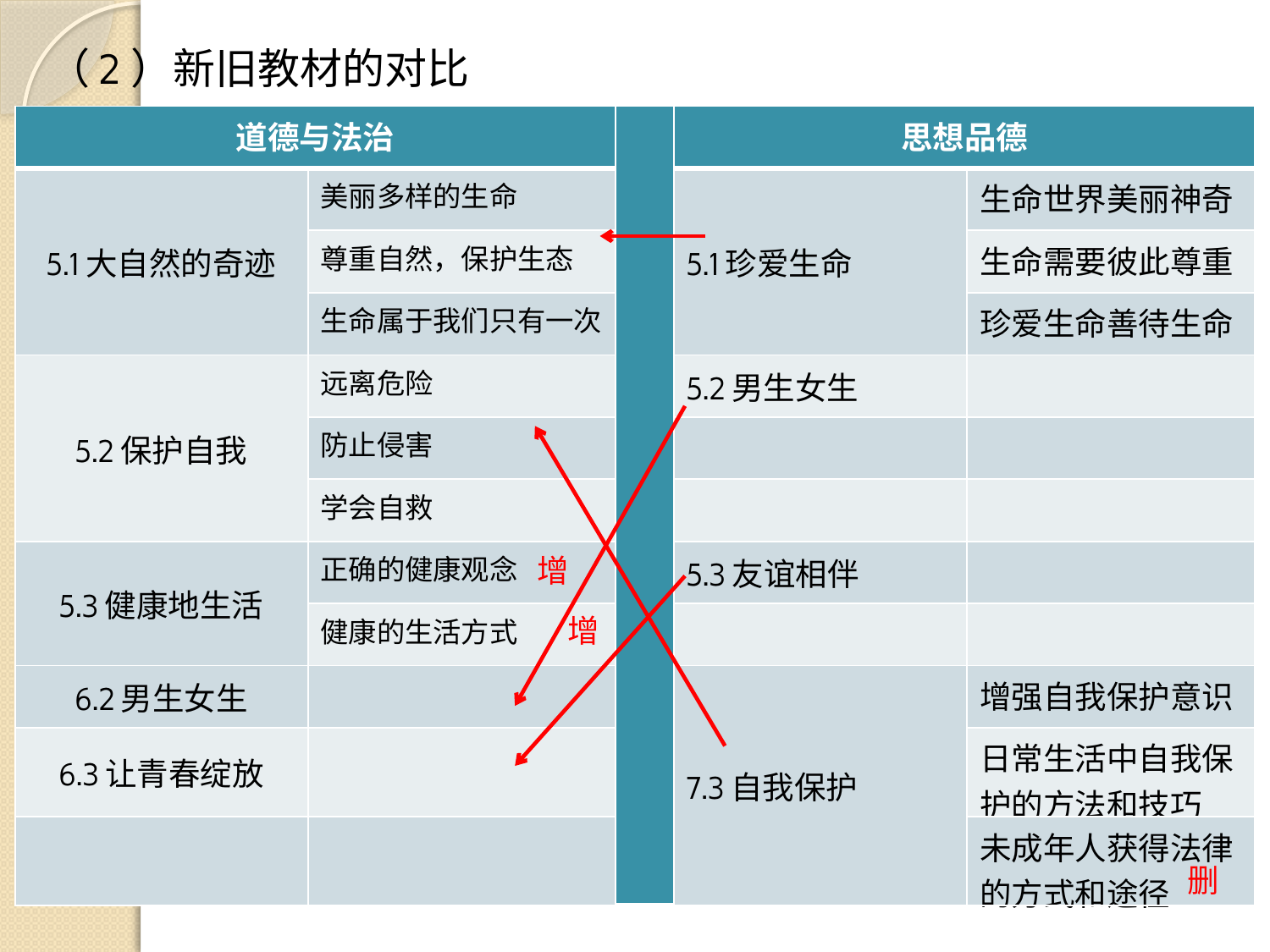

（2）新旧教材的对比
| 道德与法治 |  |  | 思想品德 |  |
| --- | --- | --- | --- | --- |
| 5.1大自然的奇迹 | 美丽多样的生命 |  | 5.1珍爱生命 | 生命世界美丽神奇 |
|  | 尊重自然，保护生态 |  |  | 生命需要彼此尊重 |
|  | 生命属于我们只有一次 |  |  | 珍爱生命善待生命 |
| 5.2保护自我 | 远离危险 |  | 5.2男生女生 |  |
|  | 防止侵害 |  |  |  |
|  | 学会自救 |  |  |  |
| 5.3健康地生活 | 正确的健康观念 |  | 5.3友谊相伴 |  |
|  | 健康的生活方式 |  |  |  |
| 6.2男生女生 |  |  | 7.3自我保护 | 增强自我保护意识 |
| 6.3让青春绽放 |  |  |  | 日常生活中自我保护的方法和技巧 |
|  |  |  |  | 未成年人获得法律的方式和途径 |
增
增
删